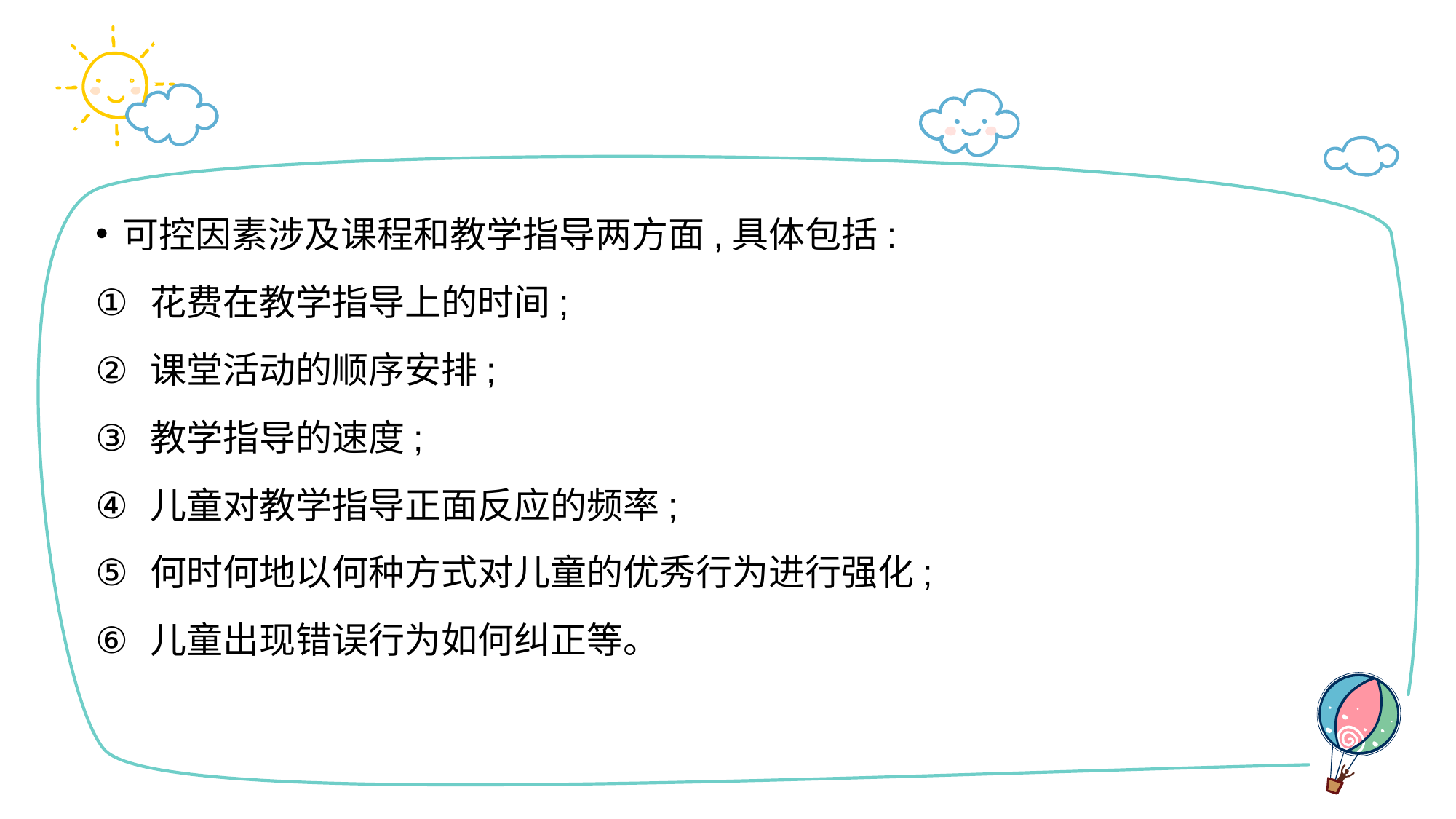

#
可控因素涉及课程和教学指导两方面,具体包括:
花费在教学指导上的时间;
课堂活动的顺序安排;
教学指导的速度;
儿童对教学指导正面反应的频率;
何时何地以何种方式对儿童的优秀行为进行强化;
儿童出现错误行为如何纠正等。